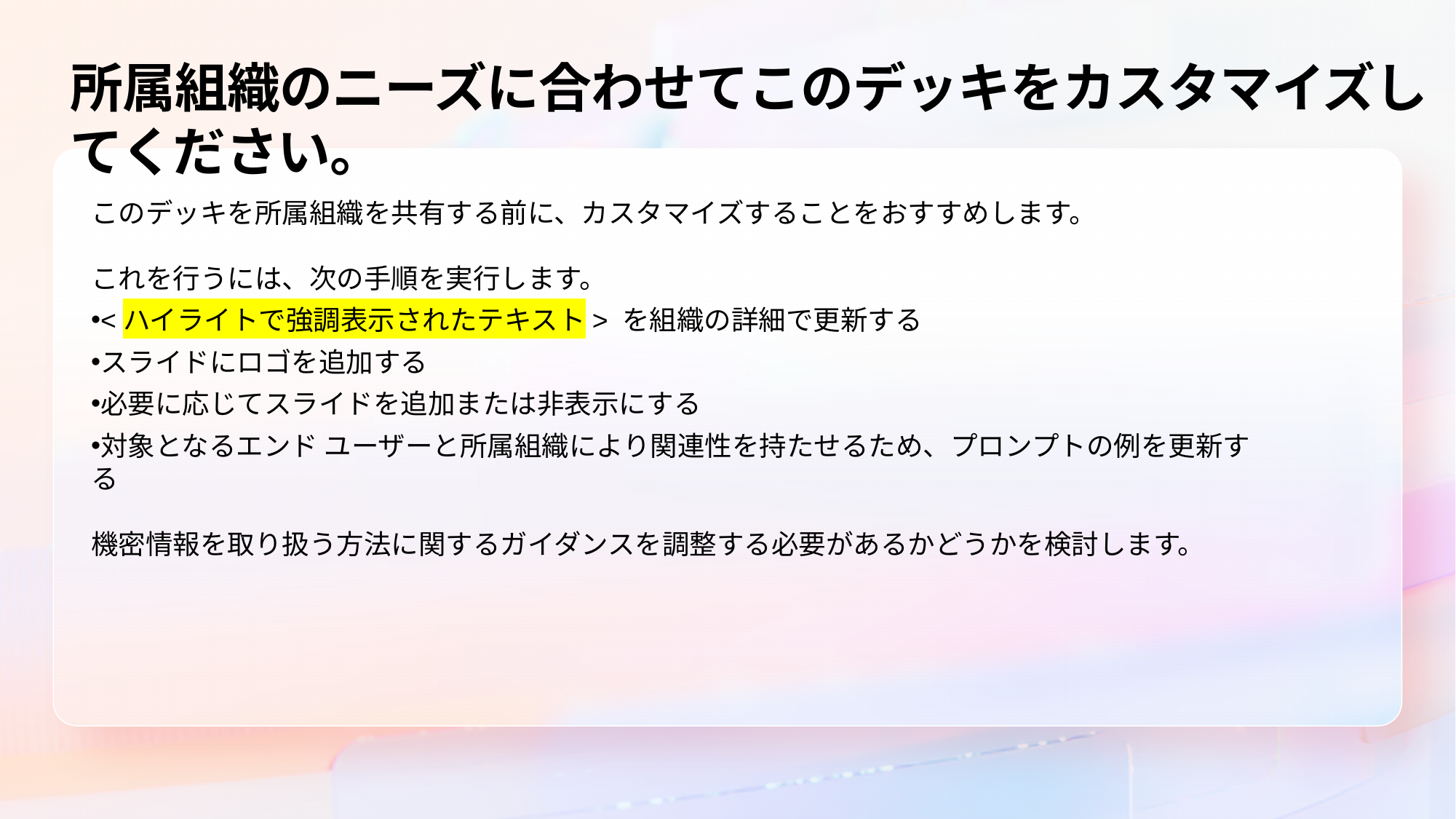

所属組織のニーズに合わせてこのデッキをカスタマイズしてください。

このデッキを所属組織を共有する前に、カスタマイズすることをおすすめします。

これを行うには、次の手順を実行します。
<ハイライトで強調表示されたテキスト> を組織の詳細で更新する
スライドにロゴを追加する
必要に応じてスライドを追加または非表示にする
対象となるエンド ユーザーと所属組織により関連性を持たせるため、プロンプトの例を更新する

機密情報を取り扱う方法に関するガイダンスを調整する必要があるかどうかを検討します。